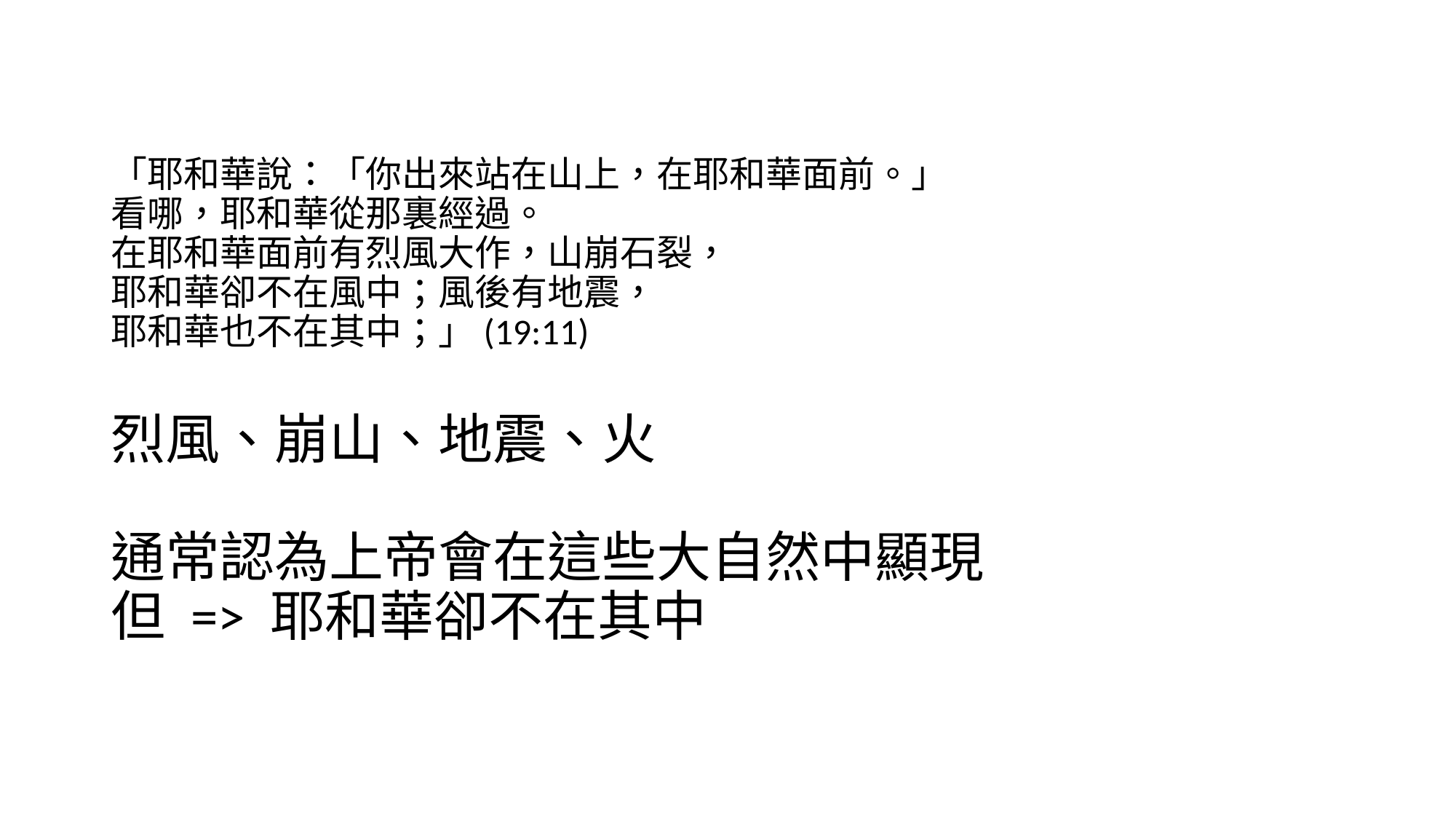

# 「耶和華說：「你出來站在山上，在耶和華面前。」 看哪，耶和華從那裏經過。 在耶和華面前有烈風大作，山崩石裂， 耶和華卻不在風中；風後有地震， 耶和華也不在其中；」(19:11) 烈風、崩山、地震、火 通常認為上帝會在這些大自然中顯現 但 => 耶和華卻不在其中